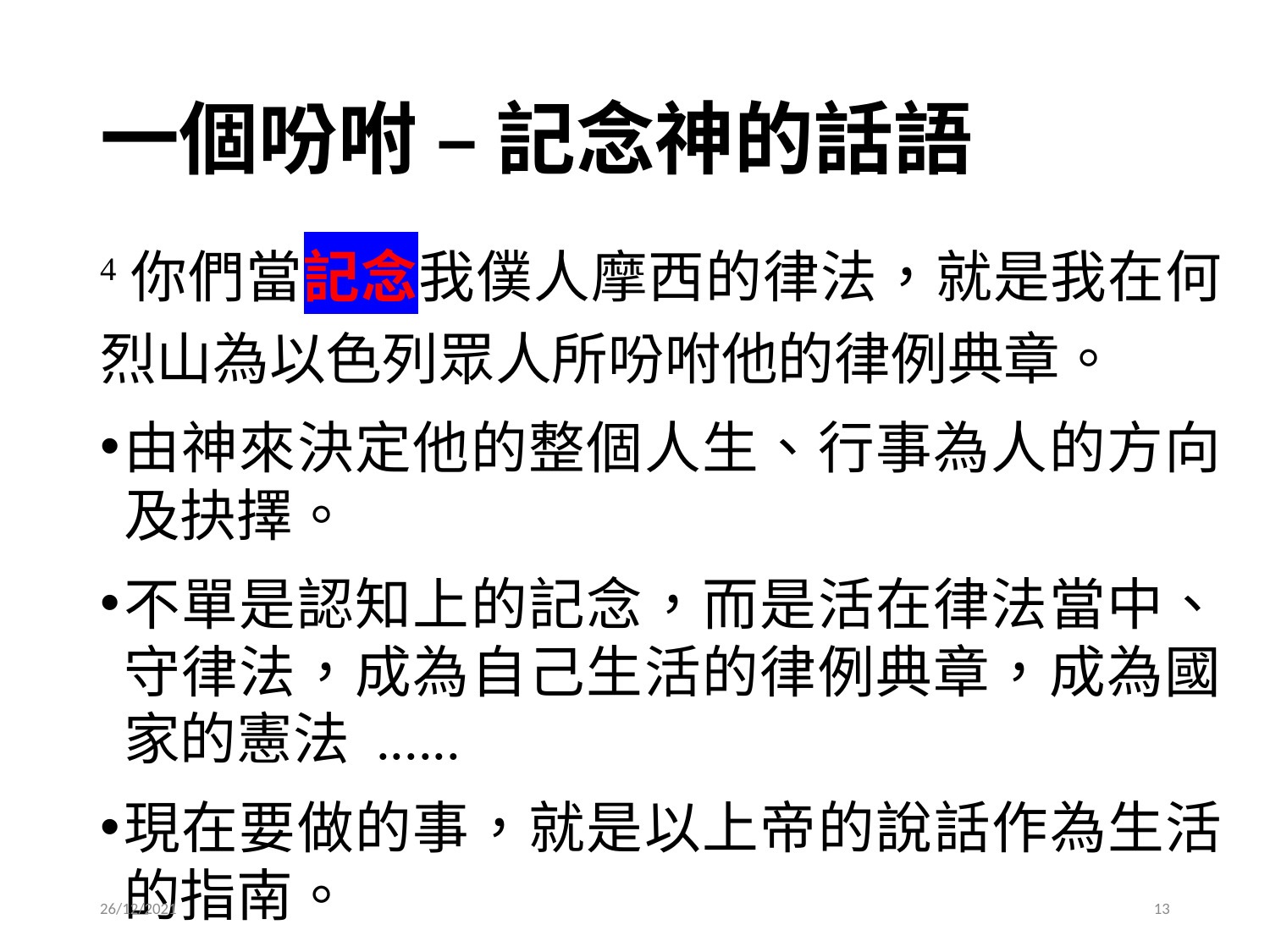

# 一個吩咐 – 記念神的話語
4你們當記念我僕人摩西的律法，就是我在何烈山為以色列眾人所吩咐他的律例典章。
由神來決定他的整個人生、行事為人的方向及抉擇。
不單是認知上的記念，而是活在律法當中、守律法，成為自己生活的律例典章，成為國家的憲法 ......
現在要做的事，就是以上帝的說話作為生活的指南。
26/12/2021

13